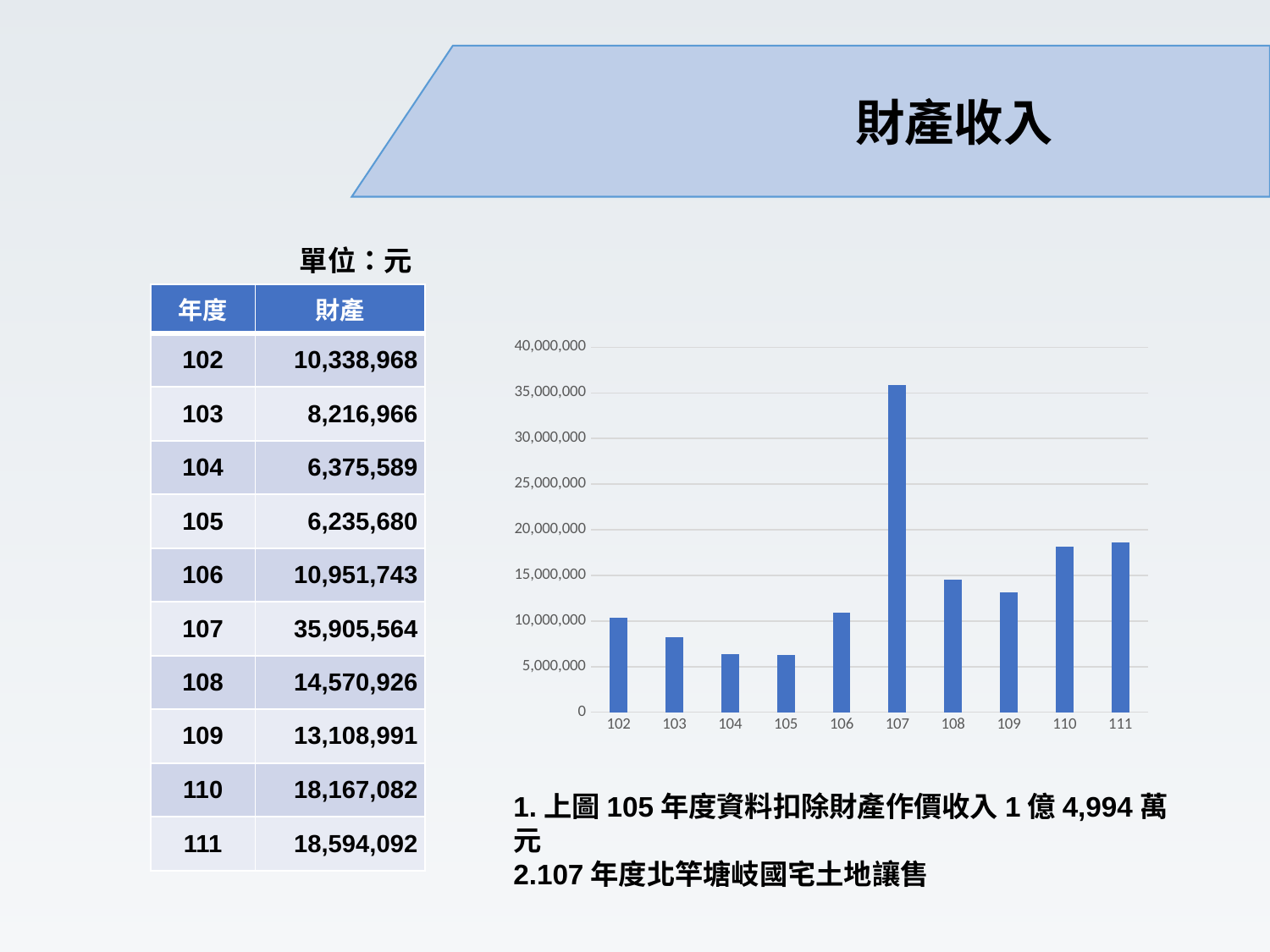

財產收入
| 單位：元 |
| --- |
| 年度 | 財產 |
| --- | --- |
| 102 | 10,338,968 |
| 103 | 8,216,966 |
| 104 | 6,375,589 |
| 105 | 6,235,680 |
| 106 | 10,951,743 |
| 107 | 35,905,564 |
| 108 | 14,570,926 |
| 109 | 13,108,991 |
| 110 | 18,167,082 |
| 111 | 18,594,092 |

### Chart

| Category | 財產 |
|---|---|
| 102 | 10338968.0 |
| 103 | 8216966.0 |
| 104 | 6375589.0 |
| 105 | 6235680.0 |
| 106 | 10951743.0 |
| 107 | 35905564.0 |
| 108 | 14570926.0 |
| 109 | 13108991.0 |
| 110 | 18167082.0 |
| 111 | 18594092.0 |
1.上圖105年度資料扣除財產作價收入1億4,994萬元
2.107年度北竿塘岐國宅土地讓售